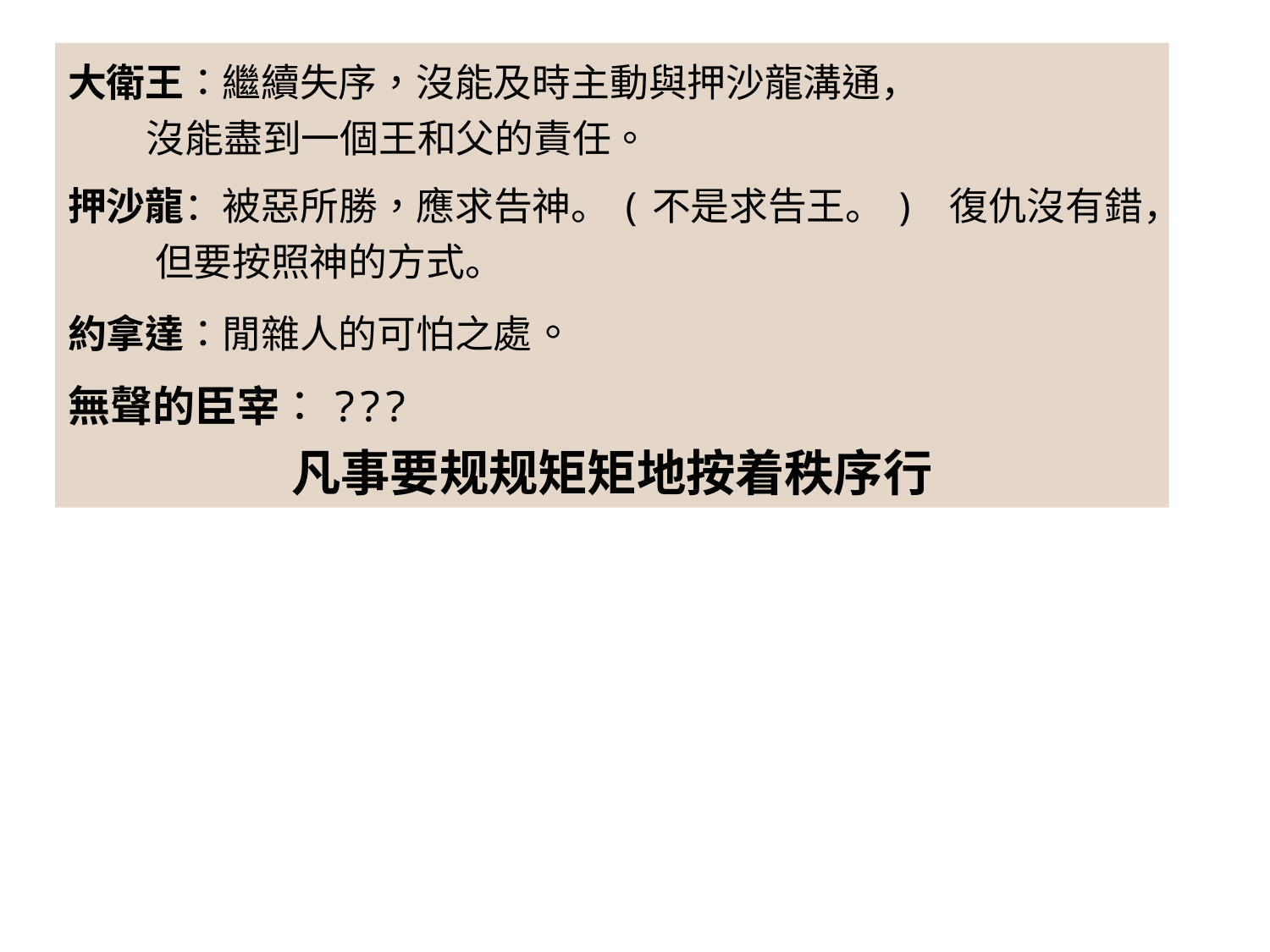

大衛王：繼續失序，沒能及時主動與押沙龍溝通，
        沒能盡到一個王和父的責任。
押沙龍：被惡所勝，應求告神。(不是求告王。) 復仇沒有錯，
         但要按照神的方式。
約拿達：閒雜人的可怕之處。
無聲的臣宰：???
凡事要规规矩矩地按着秩序行